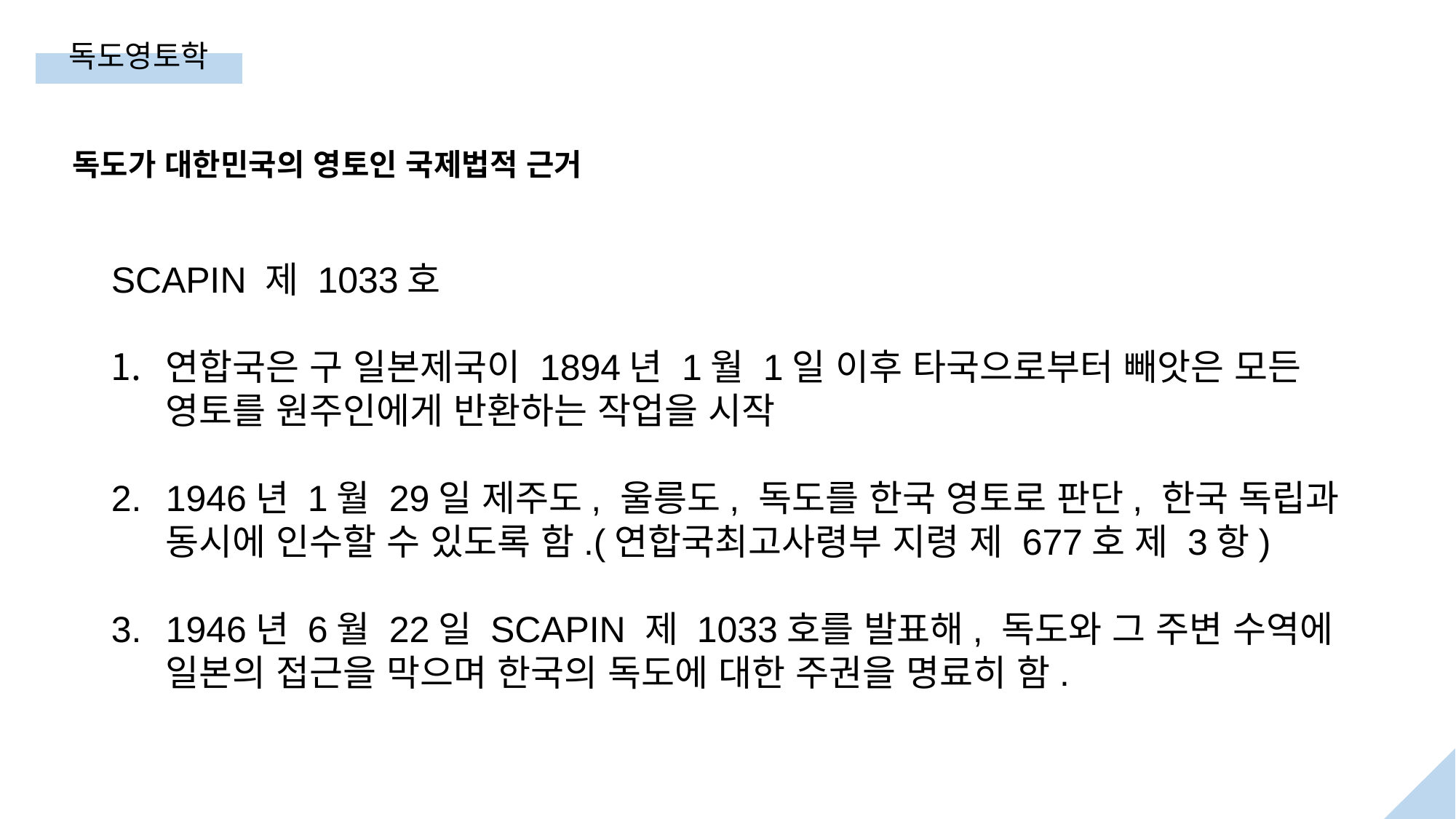

독도영토학

독도가 대한민국의 영토인 국제법적 근거
SCAPIN 제 1033호

연합국은 구 일본제국이 1894년 1월 1일 이후 타국으로부터 빼앗은 모든 영토를 원주인에게 반환하는 작업을 시작

1946년 1월 29일 제주도, 울릉도, 독도를 한국 영토로 판단, 한국 독립과 동시에 인수할 수 있도록 함.(연합국최고사령부 지령 제 677호 제 3항)

1946년 6월 22일 SCAPIN 제 1033호를 발표해, 독도와 그 주변 수역에 일본의 접근을 막으며 한국의 독도에 대한 주권을 명료히 함.